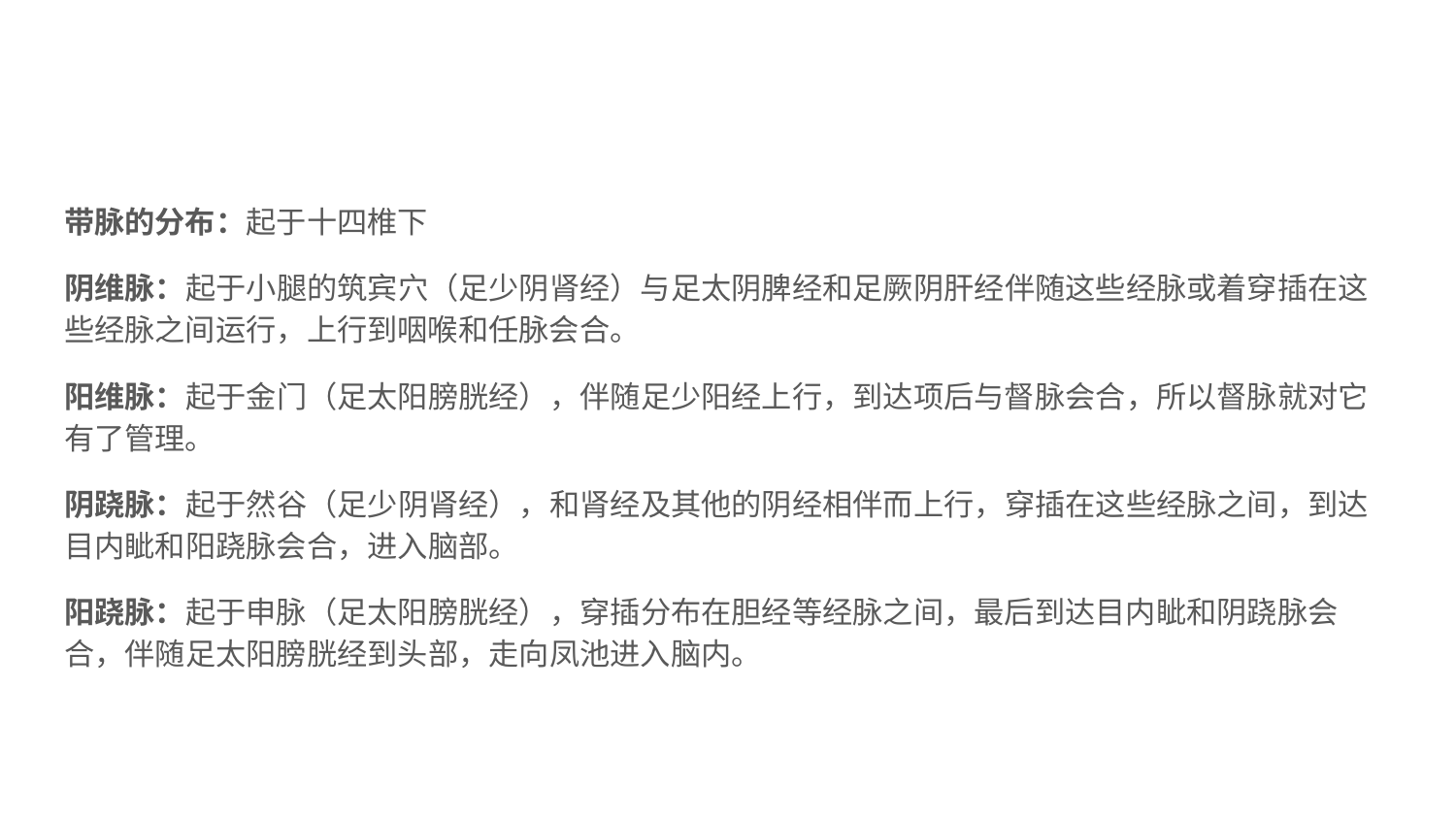

#
带脉的分布：起于十四椎下
阴维脉：起于小腿的筑宾穴（足少阴肾经）与足太阴脾经和足厥阴肝经伴随这些经脉或着穿插在这些经脉之间运行，上行到咽喉和任脉会合。
阳维脉：起于金门（足太阳膀胱经），伴随足少阳经上行，到达项后与督脉会合，所以督脉就对它有了管理。
阴跷脉：起于然谷（足少阴肾经），和肾经及其他的阴经相伴而上行，穿插在这些经脉之间，到达目内眦和阳跷脉会合，进入脑部。
阳跷脉：起于申脉（足太阳膀胱经），穿插分布在胆经等经脉之间，最后到达目内眦和阴跷脉会合，伴随足太阳膀胱经到头部，走向凤池进入脑内。